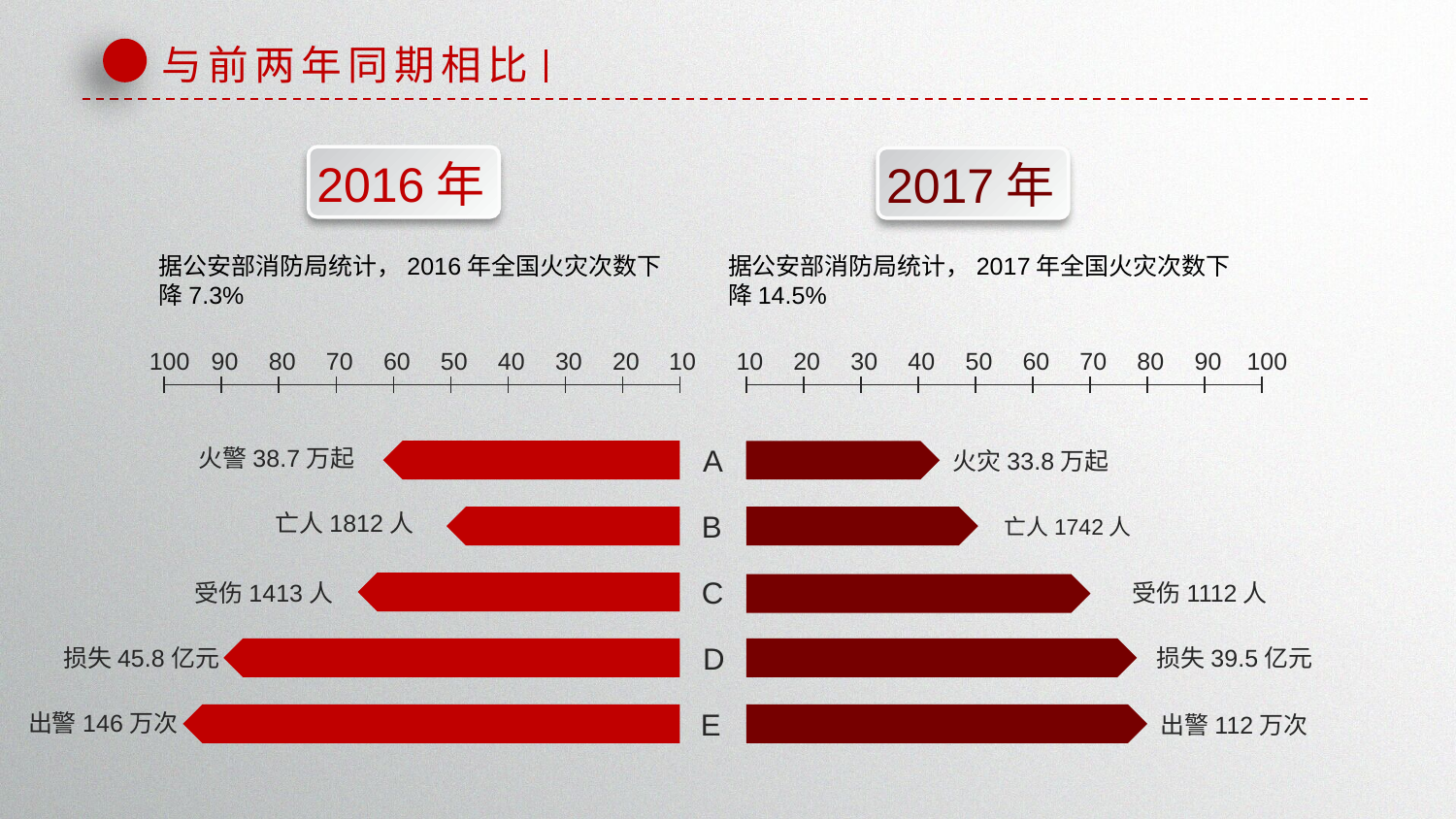

与前两年同期相比

2016年

2017年
据公安部消防局统计，2017年全国火灾次数下降14.5%
据公安部消防局统计，2016年全国火灾次数下降7.3%
100
90
80
70
60
50
40
30
20
10
10
20
30
40
50
60
70
80
90
100
A
火警38.7万起
火灾33.8万起

B
亡人1812人

亡人1742人
C
受伤1413人
受伤1112人

D
损失45.8亿元
损失39.5亿元

E
出警146万次
出警112万次